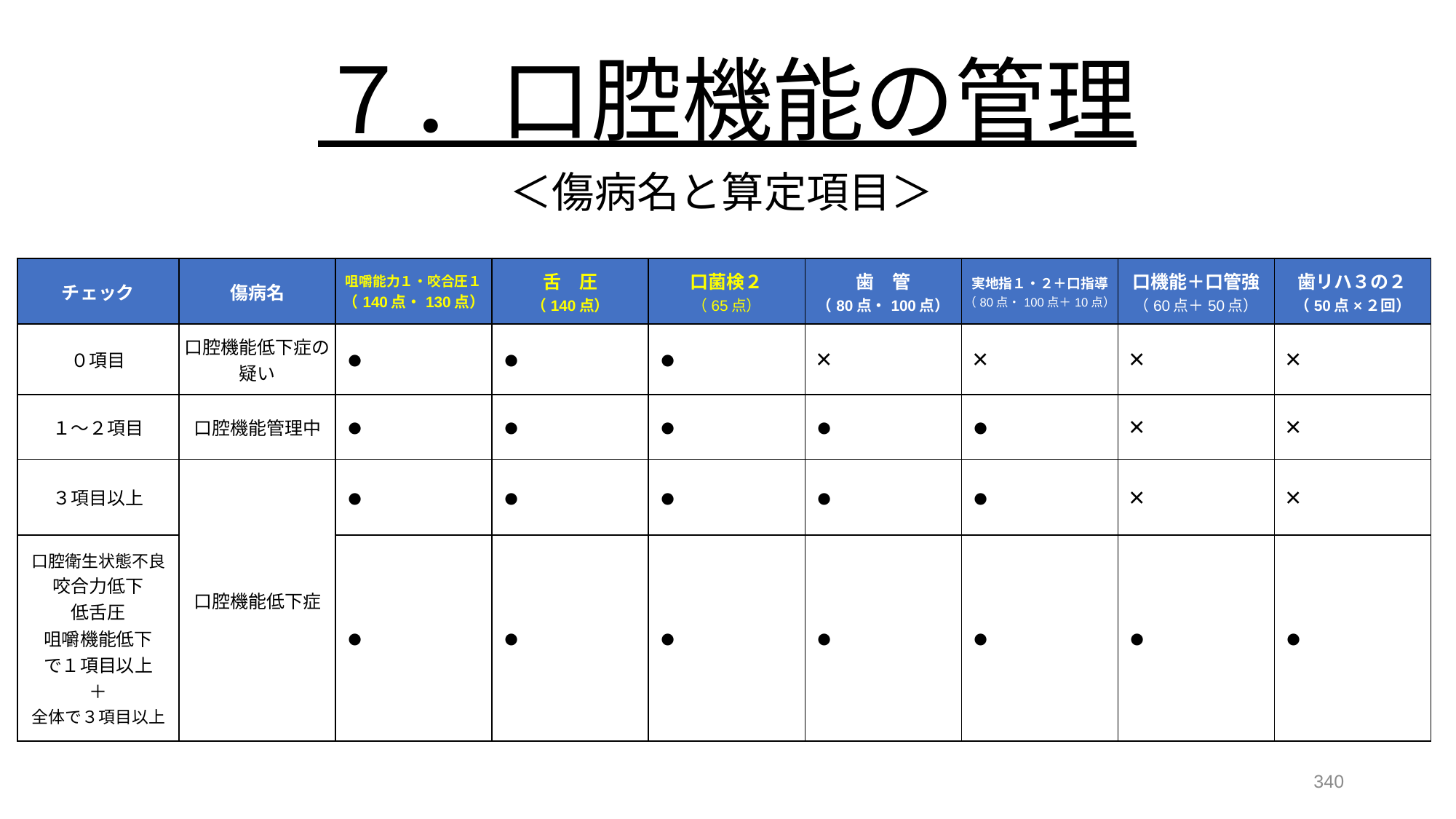

７．口腔機能の管理
＜傷病名と算定項目＞
算定項目
傷病名
| チェック | 傷病名 | 咀嚼能力１・咬合圧１ （140点・130点） | 舌　圧 （140点） | 口菌検２ （65点） | 歯　管 （80点・100点） | 実地指１・２＋口指導 （80点・100点＋10点） | 口機能＋口管強 （60点＋50点） | 歯リハ３の２ （50点×２回） |
| --- | --- | --- | --- | --- | --- | --- | --- | --- |
| ０項目 | 口腔機能低下症の疑い | ● | ● | ● | × | × | × | × |
| １〜２項目 | 口腔機能管理中 | ● | ● | ● | ● | ● | × | × |
| ３項目以上 | 口腔機能低下症 | ● | ● | ● | ● | ● | × | × |
| 口腔衛生状態不良 咬合力低下 低舌圧 咀嚼機能低下 で１項目以上 ＋ 全体で３項目以上 |  | ● | ● | ● | ● | ● | ● | ● |
算定項目
傷病名
340